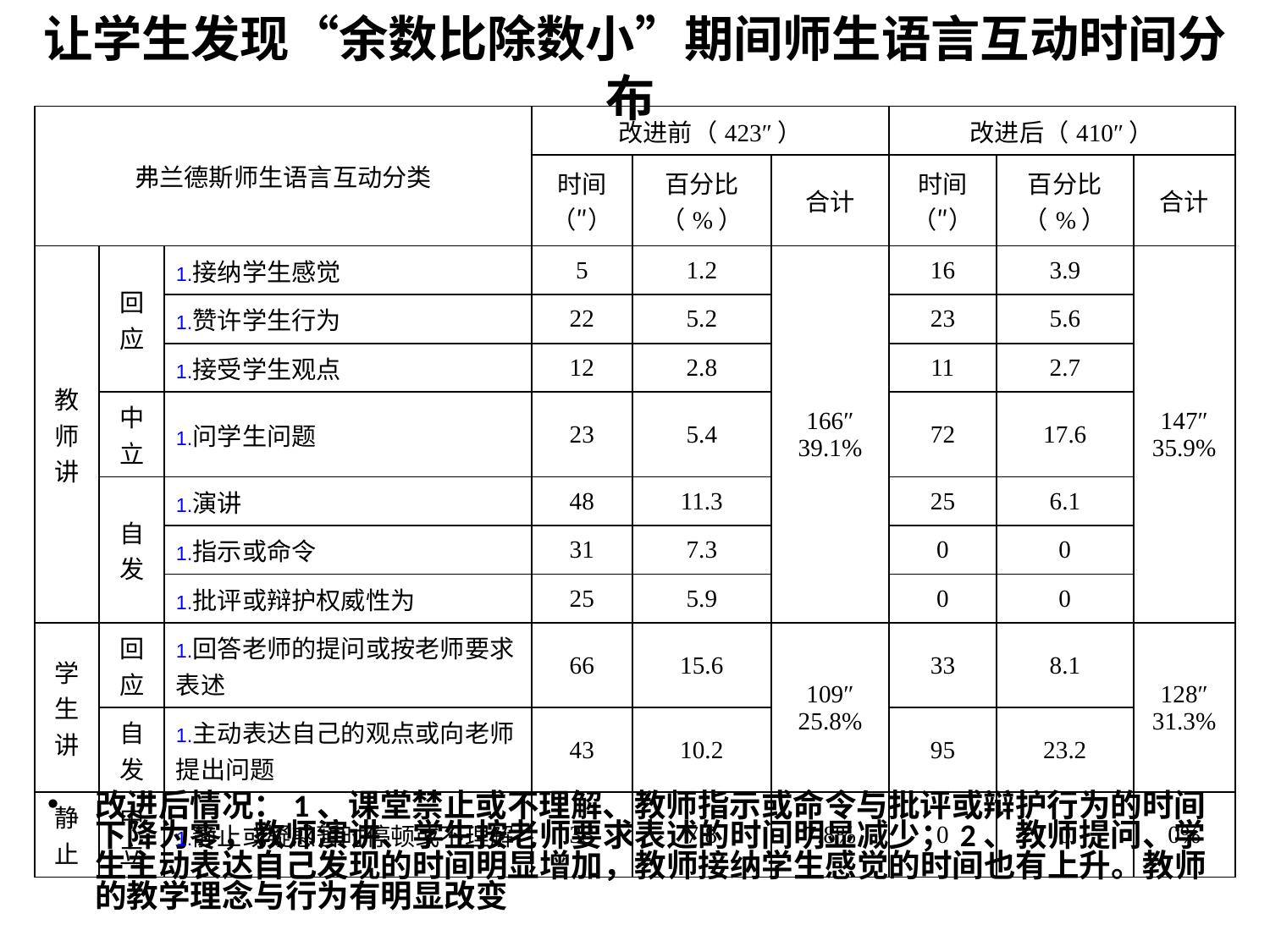

# 让学生发现“余数比除数小”期间师生语言互动时间分布
| 弗兰德斯师生语言互动分类 |  |  | 改进前（423″） |  |  | 改进后（410″） |  |  |
| --- | --- | --- | --- | --- | --- | --- | --- | --- |
|  |  |  | 时间 （″） | 百分比 （%） | 合计 | 时间 （″） | 百分比 （%） | 合计 |
| 教师讲 | 回应 | 接纳学生感觉 | 5 | 1.2 | 166″ 39.1% | 16 | 3.9 | 147″ 35.9% |
|  |  | 赞许学生行为 | 22 | 5.2 |  | 23 | 5.6 |  |
|  |  | 接受学生观点 | 12 | 2.8 |  | 11 | 2.7 |  |
|  | 中立 | 问学生问题 | 23 | 5.4 |  | 72 | 17.6 |  |
|  | 自发 | 演讲 | 48 | 11.3 |  | 25 | 6.1 |  |
|  |  | 指示或命令 | 31 | 7.3 |  | 0 | 0 |  |
|  |  | 批评或辩护权威性为 | 25 | 5.9 |  | 0 | 0 |  |
| 学生讲 | 回应 | 回答老师的提问或按老师要求表述 | 66 | 15.6 | 109″ 25.8% | 33 | 8.1 | 128″ 31.3% |
|  | 自发 | 主动表达自己的观点或向老师提出问题 | 43 | 10.2 |  | 95 | 23.2 |  |
| 静止 | 中立 | 静止或疑惑暂时停顿或不理解 | 33 | 7.8 | 7.8% | 0 | 0 | 0% |
改进后情况：1、课堂禁止或不理解、教师指示或命令与批评或辩护行为的时间下降为零，教师演讲、学生按老师要求表述的时间明显减少；2、教师提问、学生主动表达自己发现的时间明显增加，教师接纳学生感觉的时间也有上升。教师的教学理念与行为有明显改变